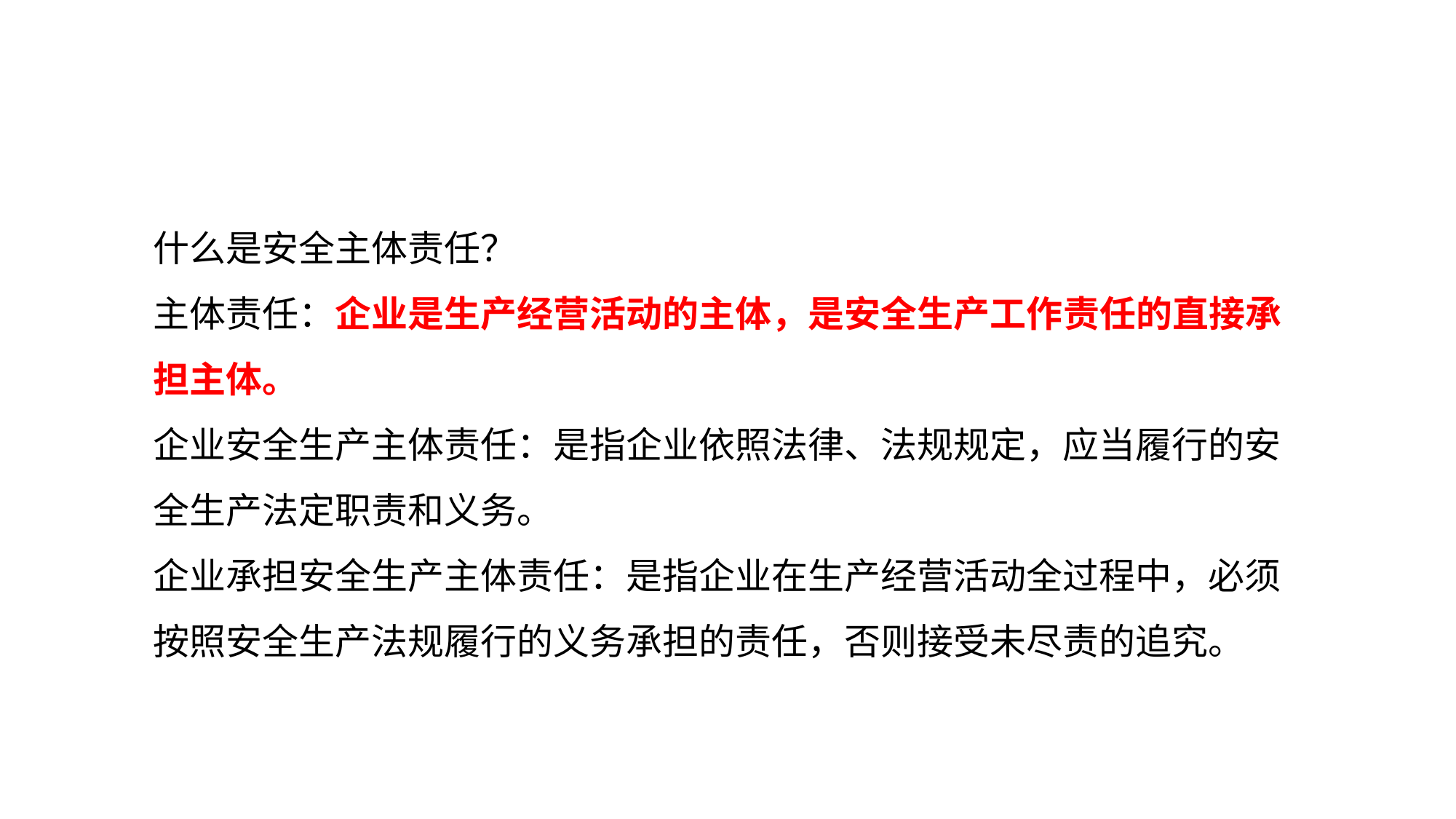

什么是安全主体责任？
主体责任：企业是生产经营活动的主体，是安全生产工作责任的直接承担主体。
企业安全生产主体责任：是指企业依照法律、法规规定，应当履行的安全生产法定职责和义务。
企业承担安全生产主体责任：是指企业在生产经营活动全过程中，必须按照安全生产法规履行的义务承担的责任，否则接受未尽责的追究。